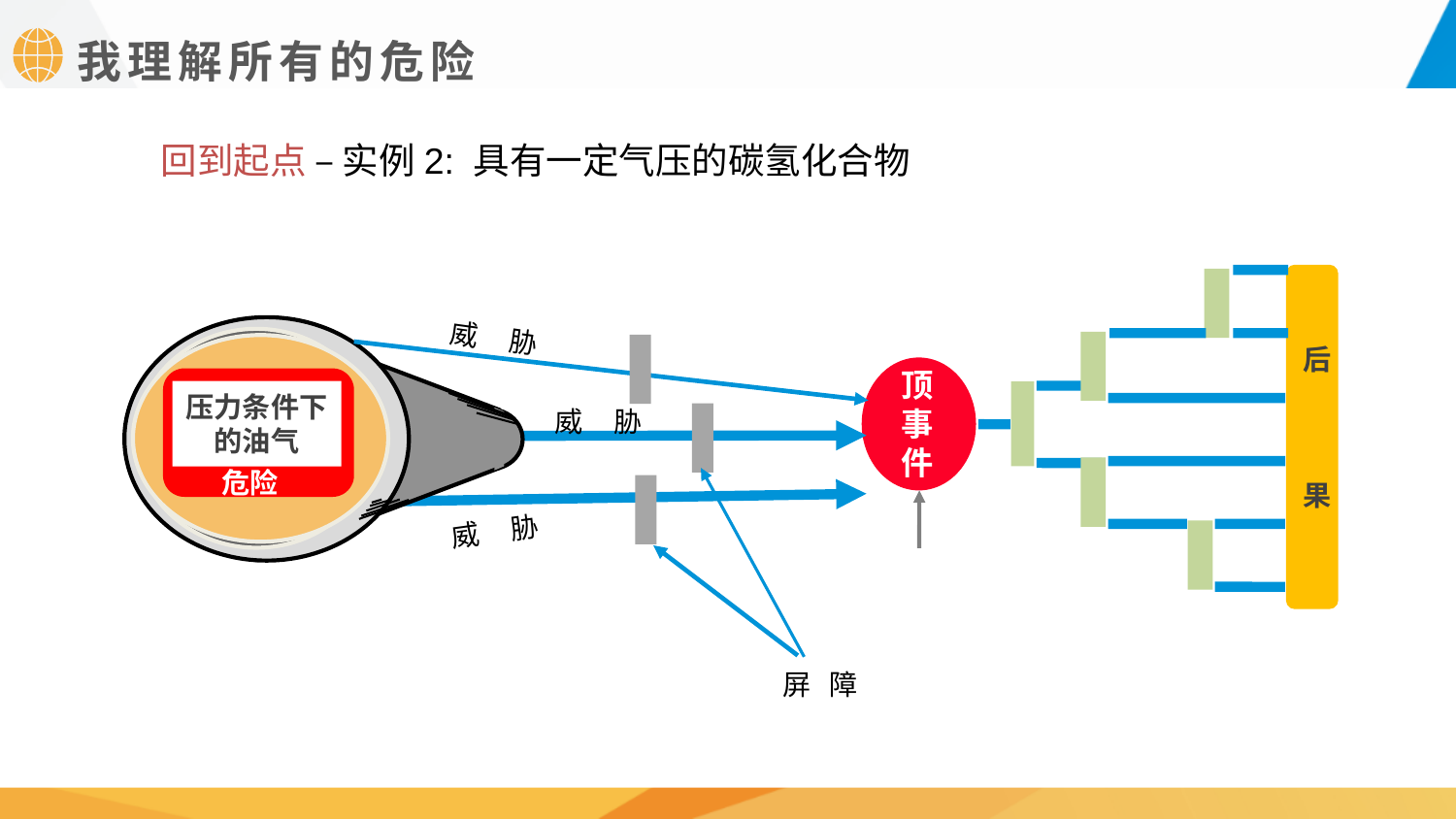

我理解所有的危险

回到起点 – 实例2: 具有一定气压的碳氢化合物

后

果

威     胁

压力条件下
的油气
危险

顶
事件

   威     胁

威     胁

屏   障